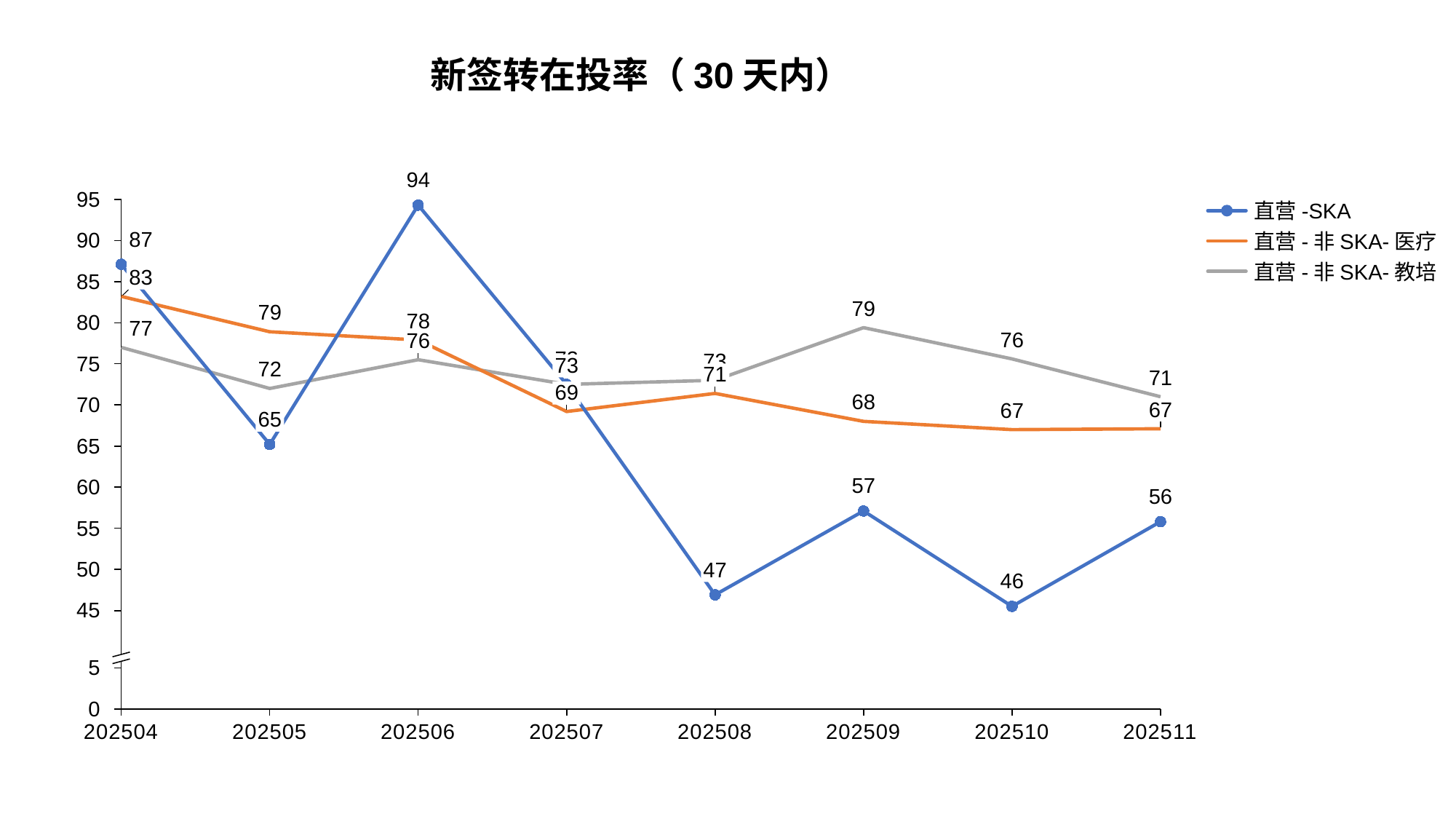

新签转在投率（30天内）
94
95

### Chart

| Category |  |  |  |
|---|---|---|---|
直营-SKA

87
90
直营-非SKA-医疗
直营-非SKA-教培
83
85
79
79
78
80
77
76
76
73
73
75
73
72
71
71
69
68
70
67
67
65
65
57
60
56
55
50
47
46
45

5

0